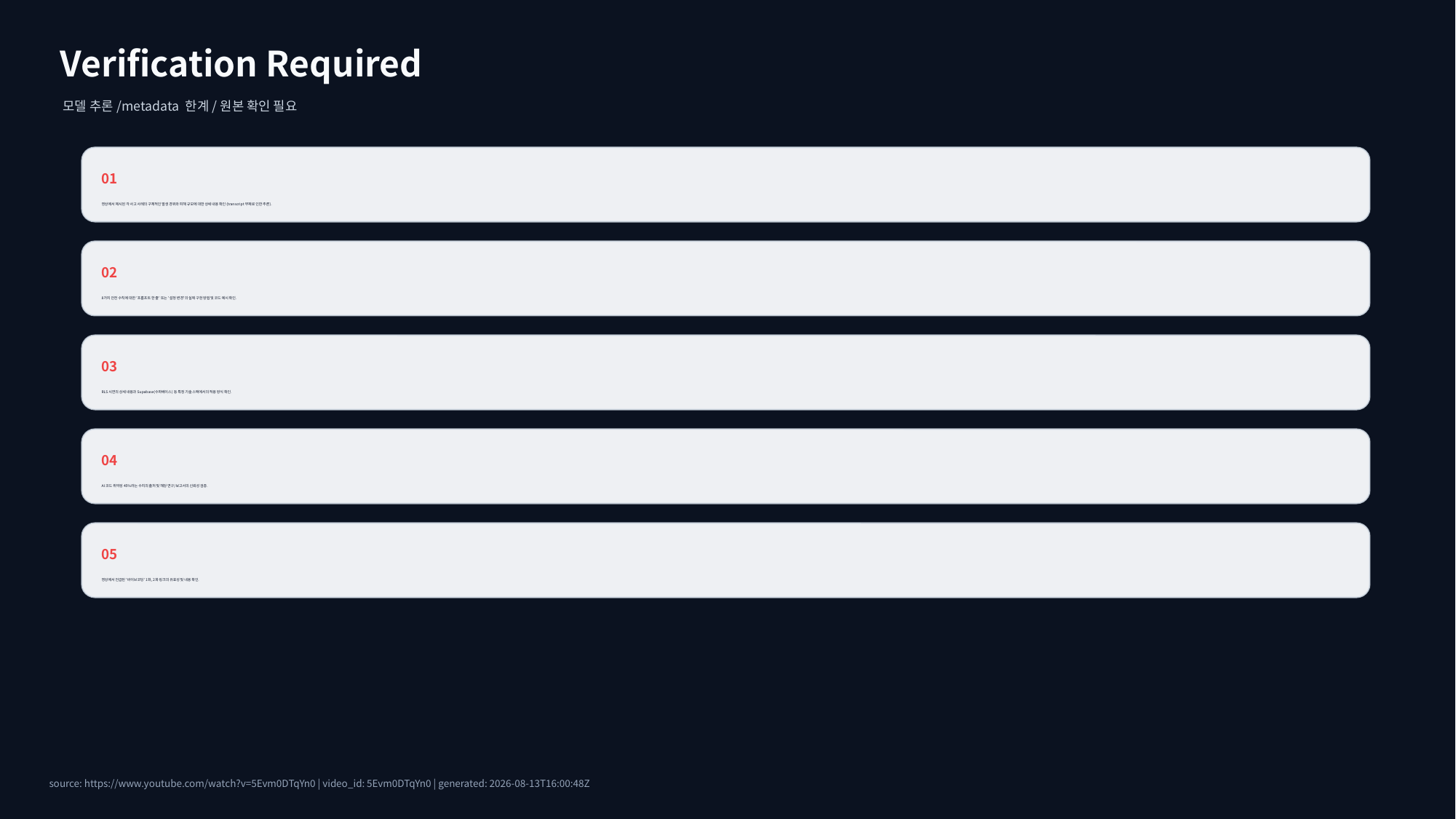

Verification Required
모델 추론/metadata 한계/원본 확인 필요

01
영상에서 제시된 각 사고 사례의 구체적인 발생 경위와 피해 규모에 대한 상세 내용 확인 (transcript 부재로 인한 추론).

02
8가지 안전 수칙에 대한 '프롬프트 한 줄' 또는 '설정 변경'의 실제 구현 방법 및 코드 예시 확인.

03
RLS 시연의 상세 내용과 Supabase(수파베이스) 등 특정 기술 스택에서의 적용 방식 확인.

04
AI 코드 취약성 45%라는 수치의 출처 및 해당 연구/보고서의 신뢰성 검증.

05
영상에서 언급된 '바이브코딩' 1화, 2화 링크의 유효성 및 내용 확인.
source: https://www.youtube.com/watch?v=5Evm0DTqYn0 | video_id: 5Evm0DTqYn0 | generated: 2026-08-13T16:00:48Z